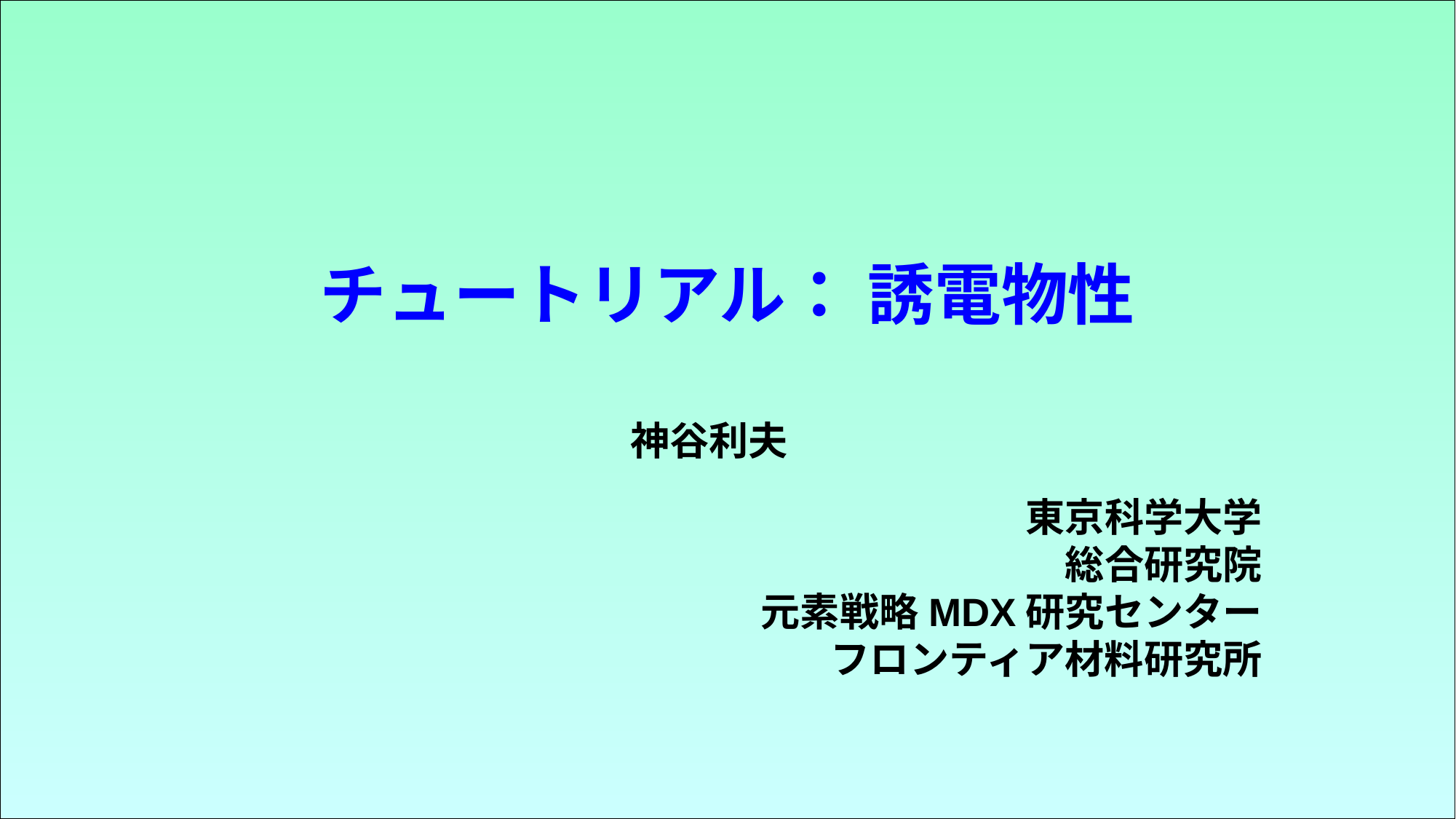

# チュートリアル： 誘電物性
神谷利夫
東京科学大学
総合研究院
元素戦略MDX研究センター
フロンティア材料研究所